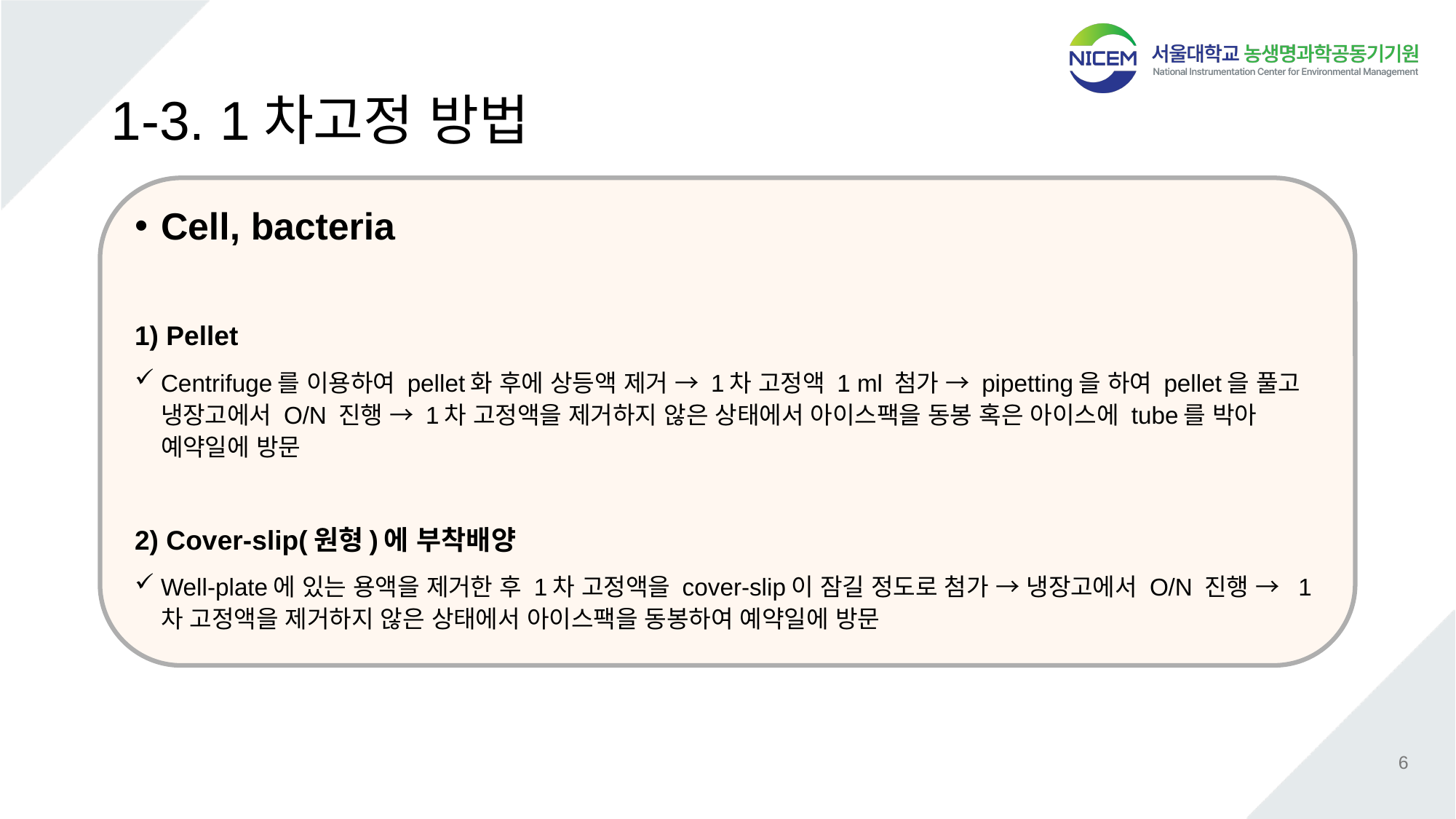

# 1-3. 1차고정 방법
Cell, bacteria

1) Pellet
Centrifuge를 이용하여 pellet화 후에 상등액 제거 → 1차 고정액 1 ml 첨가 → pipetting을 하여 pellet을 풀고 냉장고에서 O/N 진행 → 1차 고정액을 제거하지 않은 상태에서 아이스팩을 동봉 혹은 아이스에 tube를 박아 예약일에 방문

2) Cover-slip(원형)에 부착배양
Well-plate에 있는 용액을 제거한 후 1차 고정액을 cover-slip이 잠길 정도로 첨가 → 냉장고에서 O/N 진행 →  1차 고정액을 제거하지 않은 상태에서 아이스팩을 동봉하여 예약일에 방문